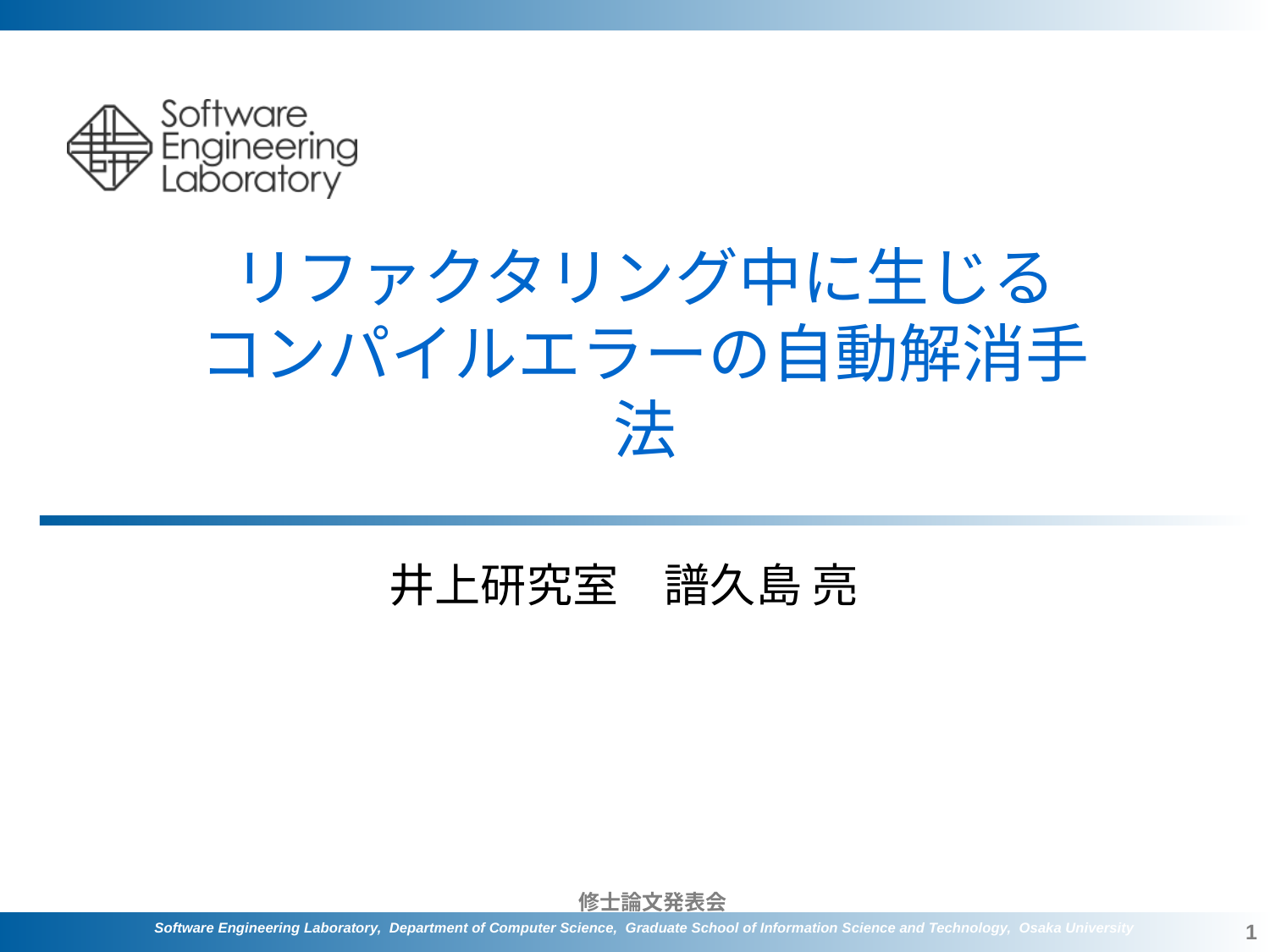

# リファクタリング中に生じる コンパイルエラーの自動解消手法
井上研究室　譜久島 亮

1
Software Engineering Laboratory,  Department of Computer Science,  Graduate School of Information Science and Technology,  Osaka University